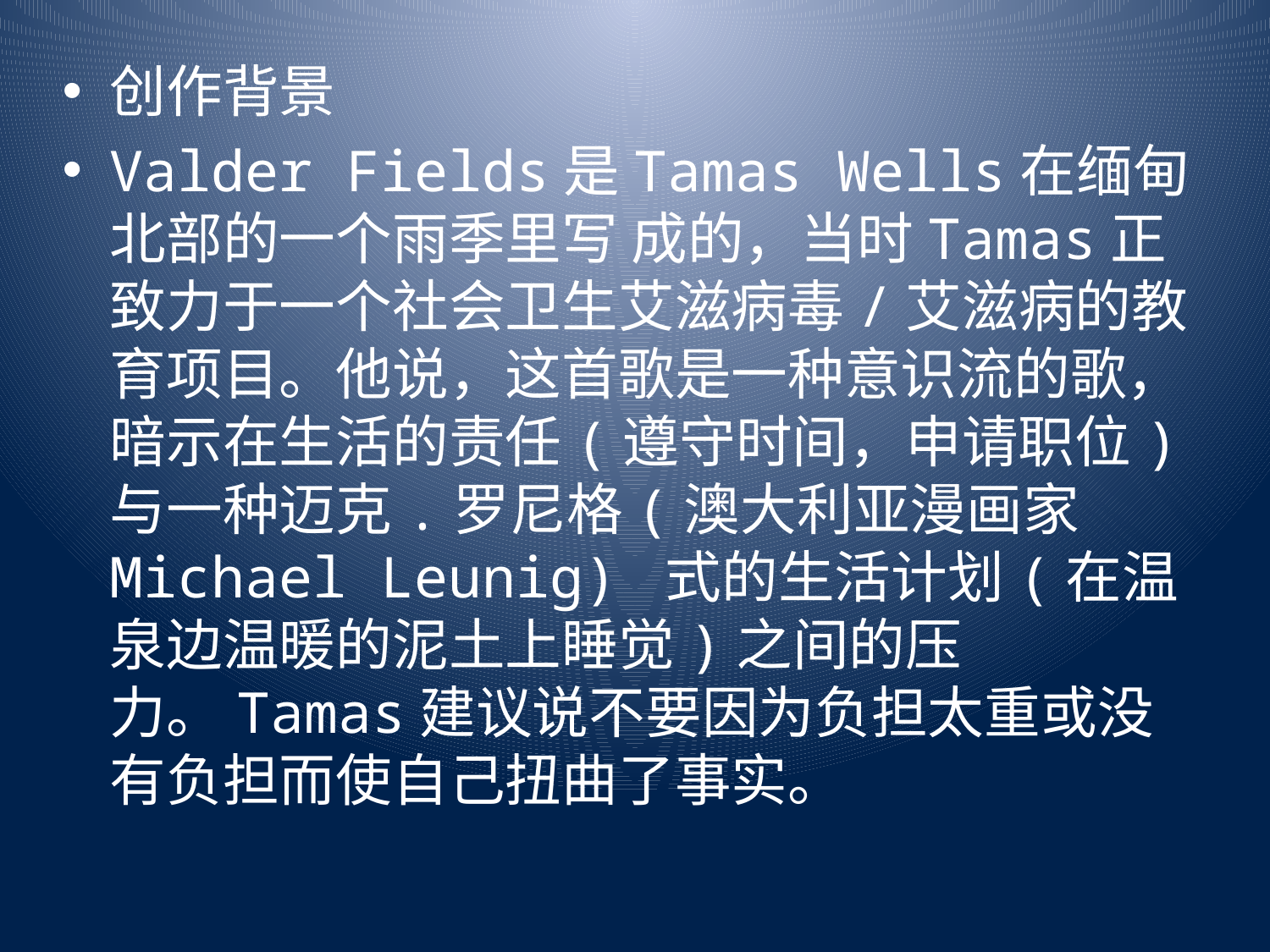

创作背景
Valder Fields是Tamas Wells在缅甸北部的一个雨季里写 成的，当时Tamas正致力于一个社会卫生艾滋病毒/艾滋病的教育项目。他说，这首歌是一种意识流的歌，暗示在生活的责任(遵守时间，申请职位)与一种迈克.罗尼格(澳大利亚漫画家 Michael Leunig) 式的生活计划(在温泉边温暖的泥土上睡觉)之间的压力。Tamas建议说不要因为负担太重或没有负担而使自己扭曲了事实。